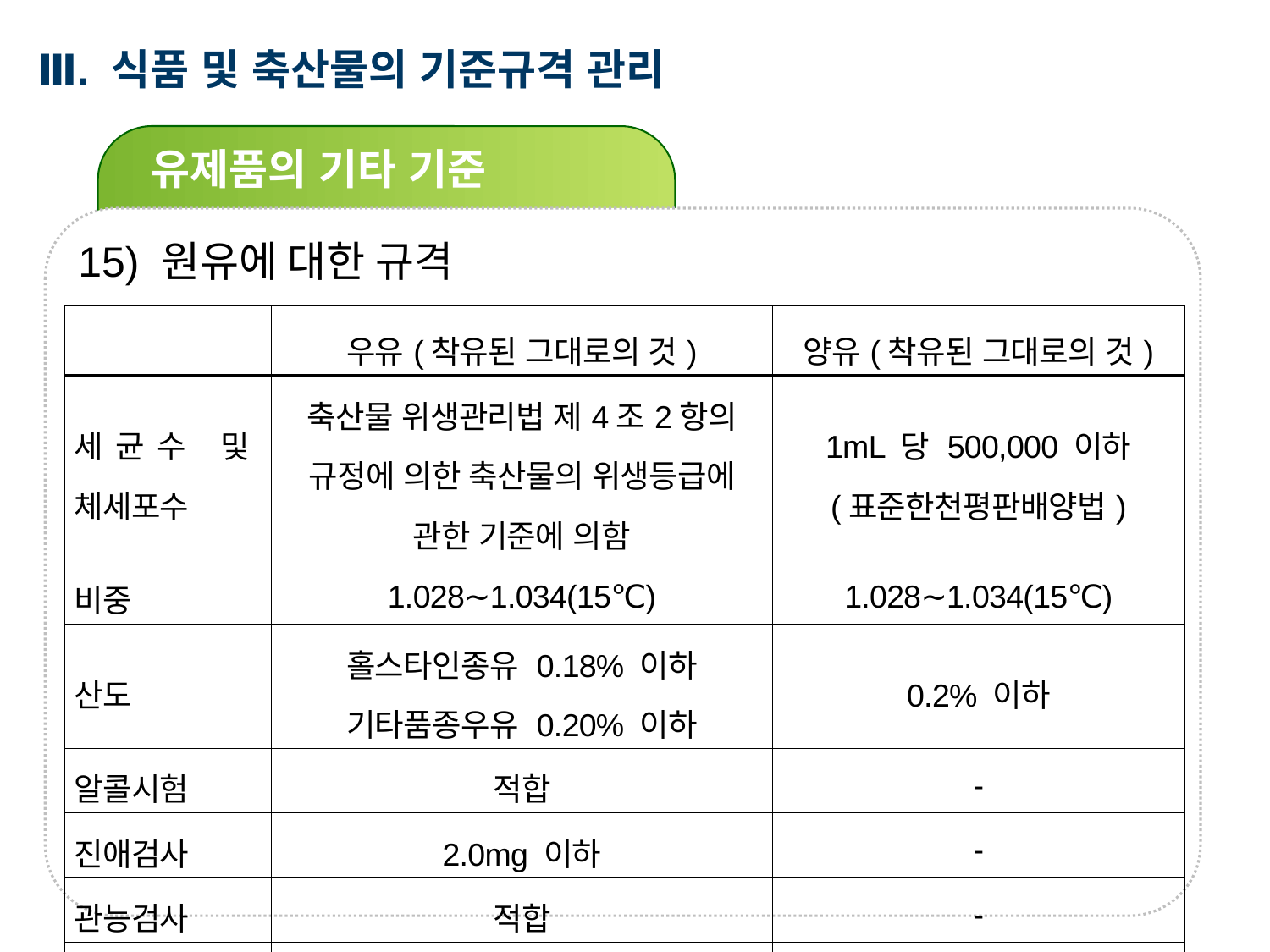

Ⅲ. 식품 및 축산물의 기준규격 관리

유제품의 기타 기준
15) 원유에 대한 규격

|  | 우유(착유된 그대로의 것) | 양유(착유된 그대로의 것) |
| --- | --- | --- |
| 세균수 및 체세포수 | 축산물 위생관리법 제4조2항의 규정에 의한 축산물의 위생등급에 관한 기준에 의함 | 1mL 당 500,000 이하 (표준한천평판배양법) |
| 비중 | 1.028∼1.034(15℃) | 1.028∼1.034(15℃) |
| 산도 | 홀스타인종유 0.18% 이하 기타품종우유 0.20% 이하 | 0.2% 이하 |
| 알콜시험 | 적합 | - |
| 진애검사 | 2.0mg 이하 | - |
| 관능검사 | 적합 | - |
| 가수검사 | 가수하여서는 아니 된다. | - |